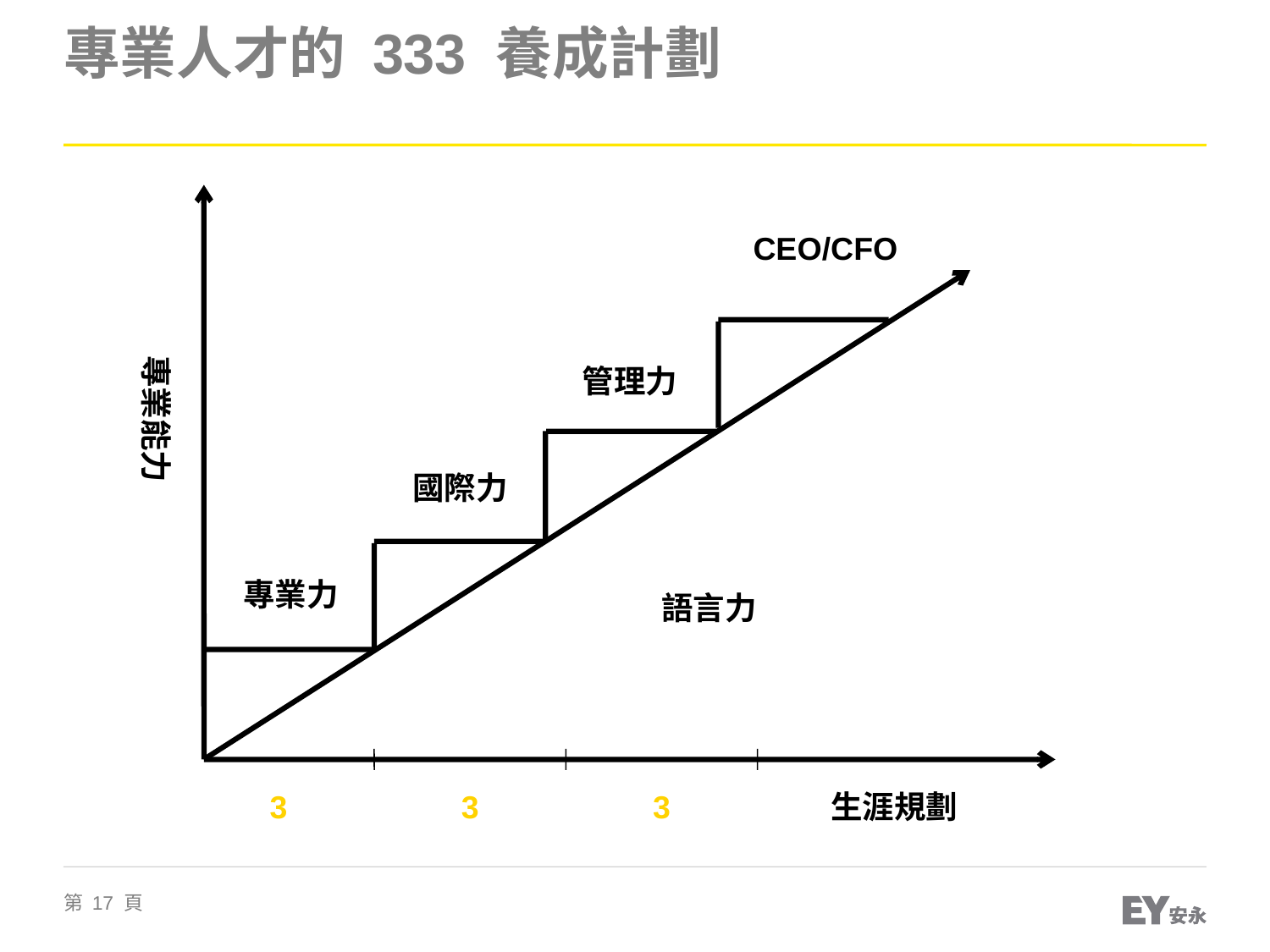

# 專業人才的 333 養成計劃

CEO/CFO

專業能力

管理力

國際力

專業力
語言力

3
3
3
生涯規劃